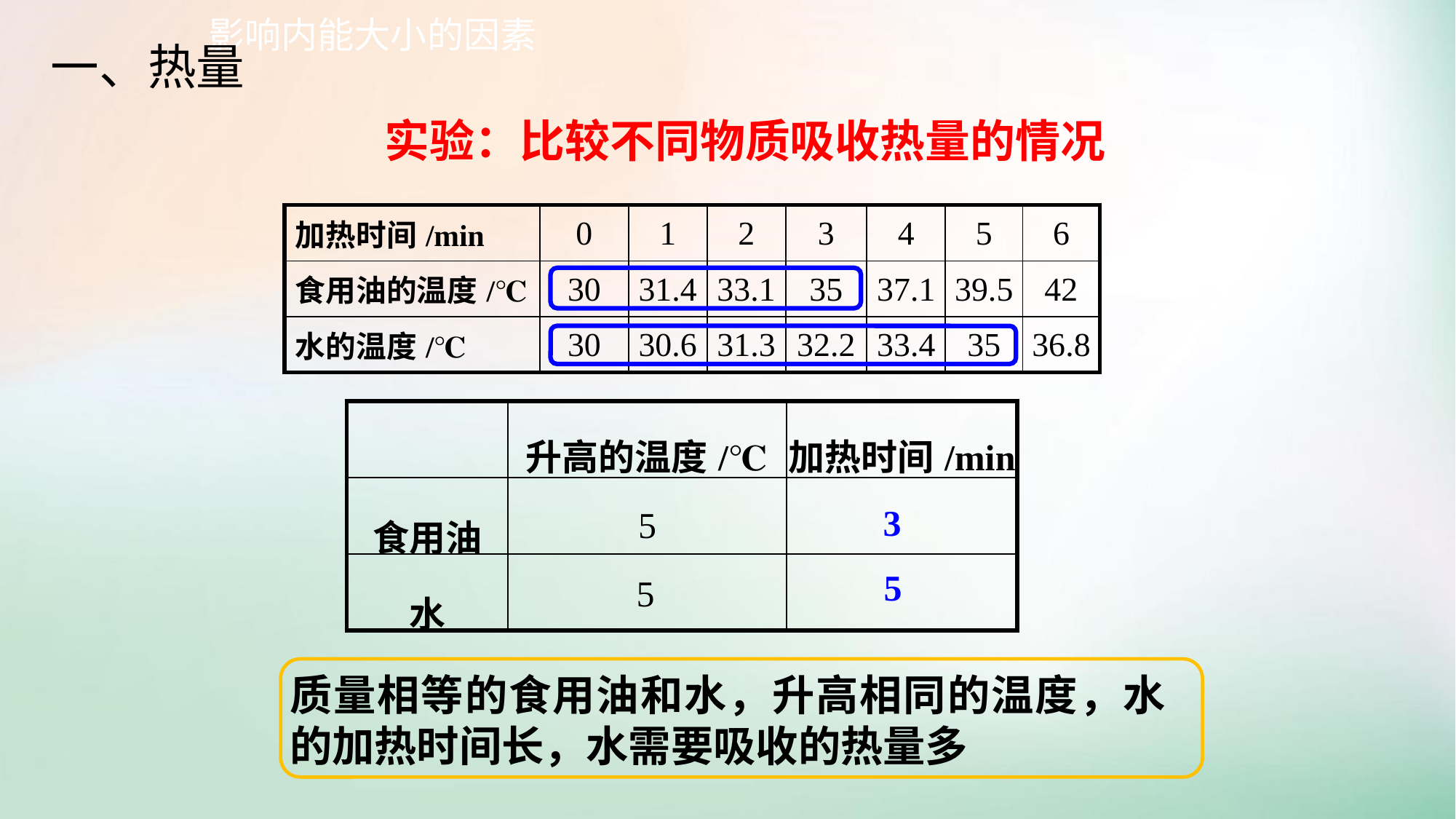

影响内能大小的因素
一、热量
实验：比较不同物质吸收热量的情况
| 加热时间/min | 0 | 1 | 2 | 3 | 4 | 5 | 6 |
| --- | --- | --- | --- | --- | --- | --- | --- |
| 食用油的温度/℃ | 30 | 31.4 | 33.1 | 35 | 37.1 | 39.5 | 42 |
| 水的温度/℃ | 30 | 30.6 | 31.3 | 32.2 | 33.4 | 35 | 36.8 |

|  | 升高的温度/℃ | 加热时间/min |
| --- | --- | --- |
| 食用油 | 5 |  |
| 水 |  |  |
3
5
5

质量相等的食用油和水，升高相同的温度，水的加热时间长，水需要吸收的热量多